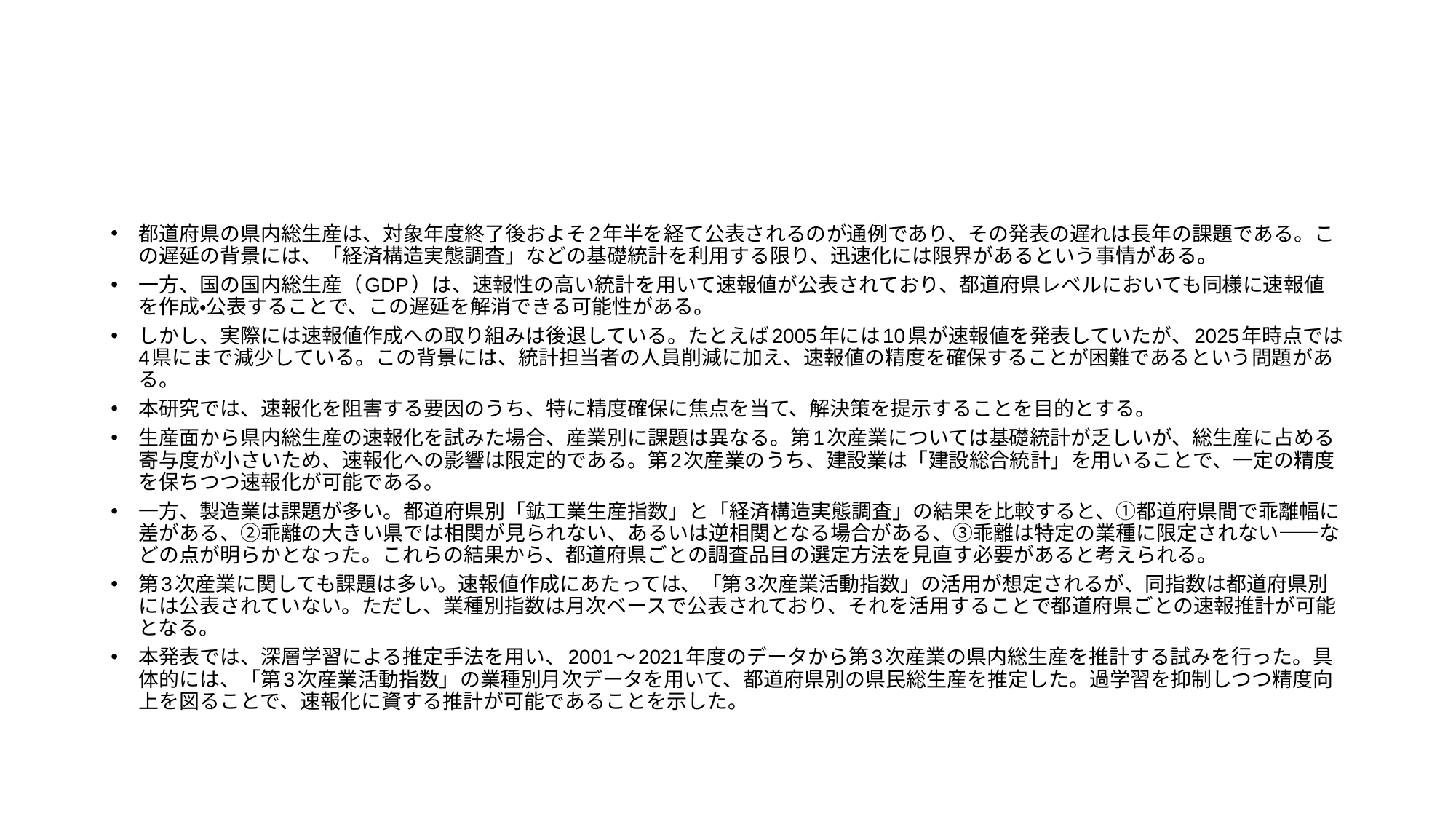

#
都道府県の県内総生産は、対象年度終了後およそ2年半を経て公表されるのが通例であり、その発表の遅れは長年の課題である。この遅延の背景には、「経済構造実態調査」などの基礎統計を利用する限り、迅速化には限界があるという事情がある。
一方、国の国内総生産（GDP）は、速報性の高い統計を用いて速報値が公表されており、都道府県レベルにおいても同様に速報値を作成・公表することで、この遅延を解消できる可能性がある。
しかし、実際には速報値作成への取り組みは後退している。たとえば2005年には10県が速報値を発表していたが、2025年時点では4県にまで減少している。この背景には、統計担当者の人員削減に加え、速報値の精度を確保することが困難であるという問題がある。
本研究では、速報化を阻害する要因のうち、特に精度確保に焦点を当て、解決策を提示することを目的とする。
生産面から県内総生産の速報化を試みた場合、産業別に課題は異なる。第1次産業については基礎統計が乏しいが、総生産に占める寄与度が小さいため、速報化への影響は限定的である。第2次産業のうち、建設業は「建設総合統計」を用いることで、一定の精度を保ちつつ速報化が可能である。
一方、製造業は課題が多い。都道府県別「鉱工業生産指数」と「経済構造実態調査」の結果を比較すると、①都道府県間で乖離幅に差がある、②乖離の大きい県では相関が見られない、あるいは逆相関となる場合がある、③乖離は特定の業種に限定されない――などの点が明らかとなった。これらの結果から、都道府県ごとの調査品目の選定方法を見直す必要があると考えられる。
第3次産業に関しても課題は多い。速報値作成にあたっては、「第3次産業活動指数」の活用が想定されるが、同指数は都道府県別には公表されていない。ただし、業種別指数は月次ベースで公表されており、それを活用することで都道府県ごとの速報推計が可能となる。
本発表では、深層学習による推定手法を用い、2001〜2021年度のデータから第3次産業の県内総生産を推計する試みを行った。具体的には、「第3次産業活動指数」の業種別月次データを用いて、都道府県別の県民総生産を推定した。過学習を抑制しつつ精度向上を図ることで、速報化に資する推計が可能であることを示した。